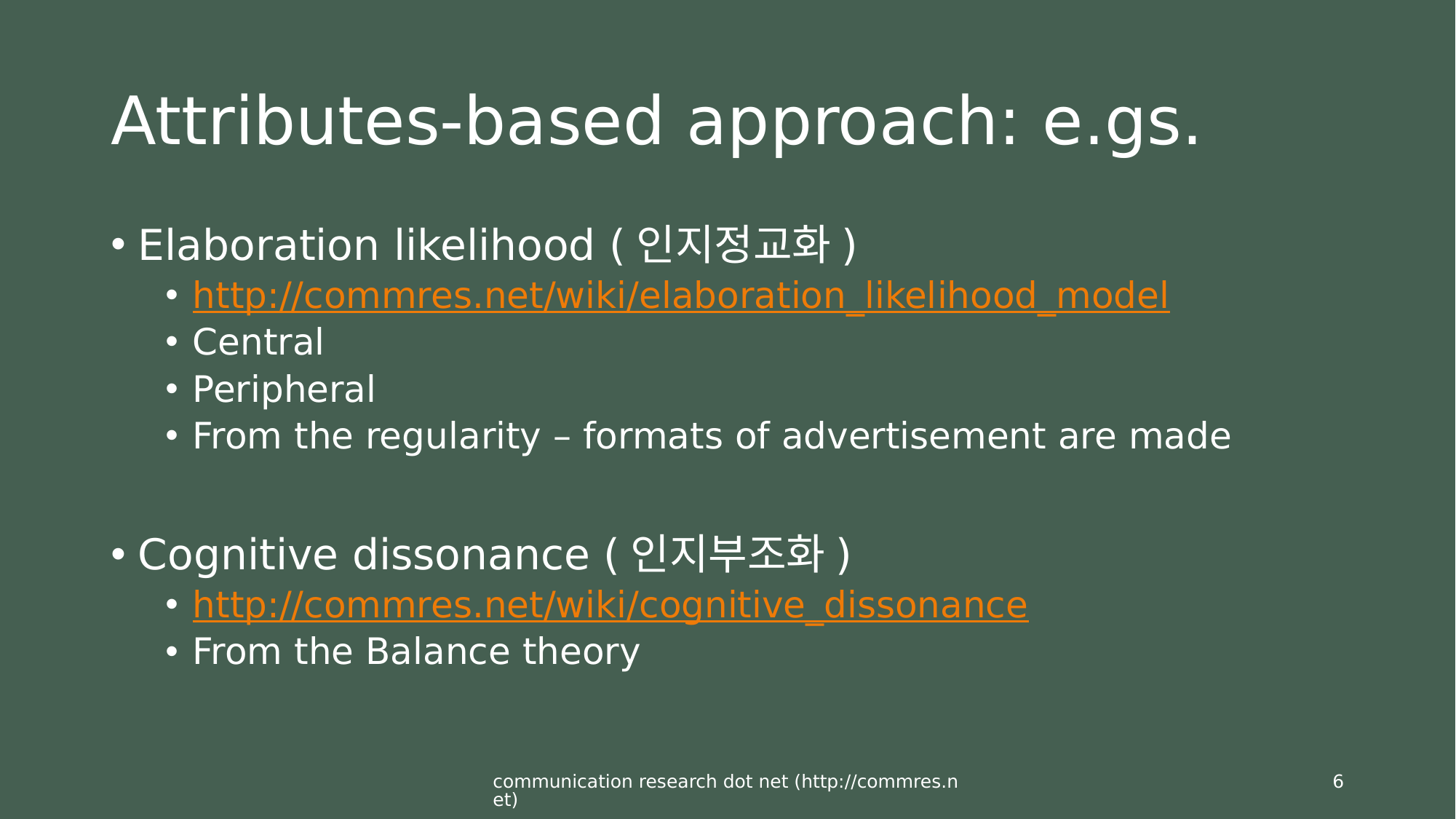

# Attributes-based approach: e.gs.
Elaboration likelihood (인지정교화)
http://commres.net/wiki/elaboration_likelihood_model
Central
Peripheral
From the regularity – formats of advertisement are made

Cognitive dissonance (인지부조화)
http://commres.net/wiki/cognitive_dissonance
From the Balance theory

communication research dot net (http://commres.net)
6